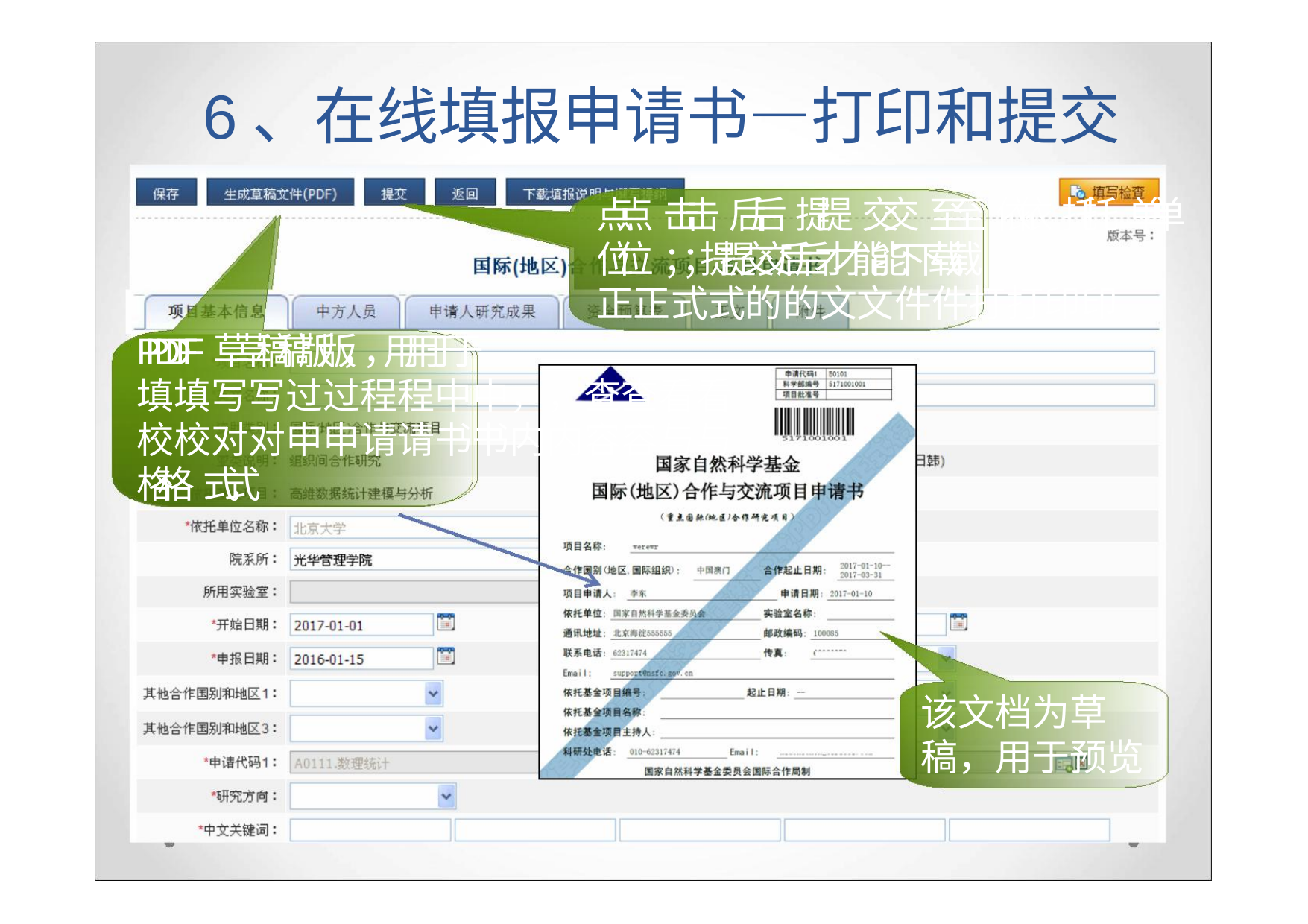

6、在线填报申请书—打印和提交
点点 击击 后后 提提 交交 至至 依依 托托 单单
位位 ；；提提交交后后才才能能下下载载
正正式式的的文文件件打打印印
PPDDFF草草稿稿版版，，用用于于
填填写写过过程程中中，，查查看看
校校对对申申请请书书内内容容与与
格格 式式
该文档为草
稿，用于预览